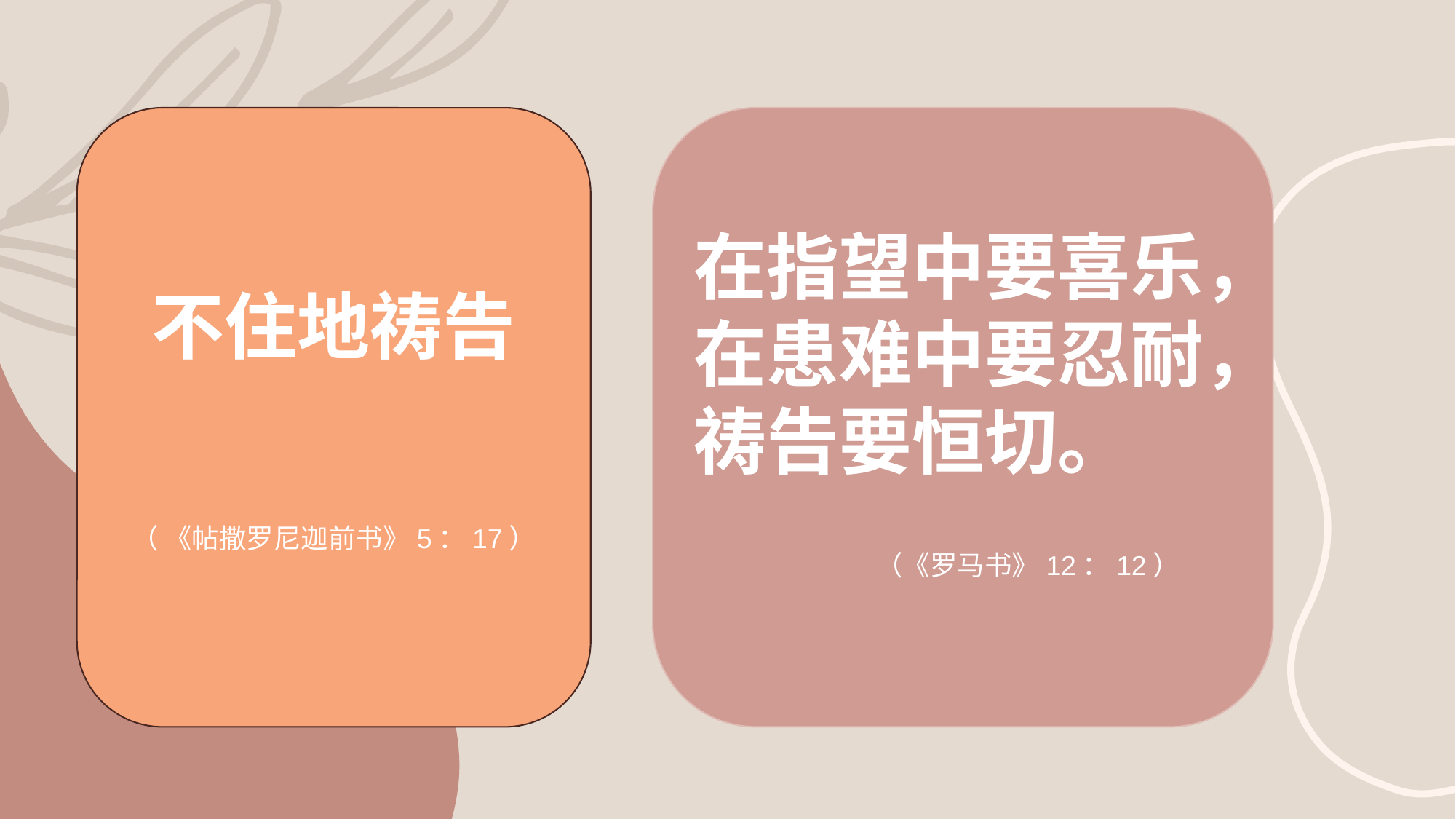

不住地祷告

（ 《帖撒罗尼迦前书》5：17）
在指望中要喜乐，在患难中要忍耐，祷告要恒切。

                    （《罗马书》12：12）